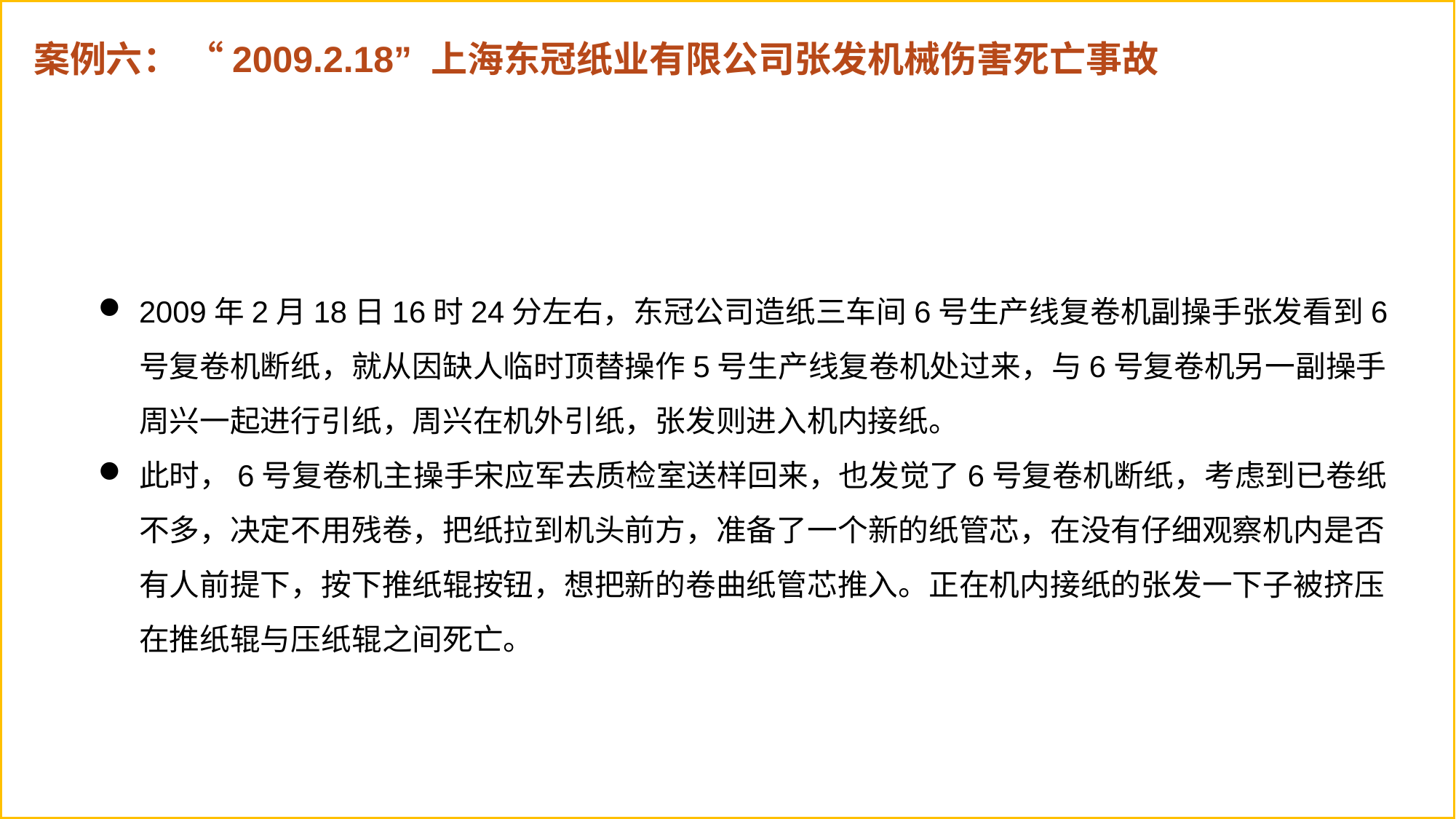

案例六： “2009.2.18” 上海东冠纸业有限公司张发机械伤害死亡事故
2009年2月18日16时24分左右，东冠公司造纸三车间6号生产线复卷机副操手张发看到6号复卷机断纸，就从因缺人临时顶替操作5号生产线复卷机处过来，与6号复卷机另一副操手周兴一起进行引纸，周兴在机外引纸，张发则进入机内接纸。
此时，6号复卷机主操手宋应军去质检室送样回来，也发觉了6号复卷机断纸，考虑到已卷纸不多，决定不用残卷，把纸拉到机头前方，准备了一个新的纸管芯，在没有仔细观察机内是否有人前提下，按下推纸辊按钮，想把新的卷曲纸管芯推入。正在机内接纸的张发一下子被挤压在推纸辊与压纸辊之间死亡。